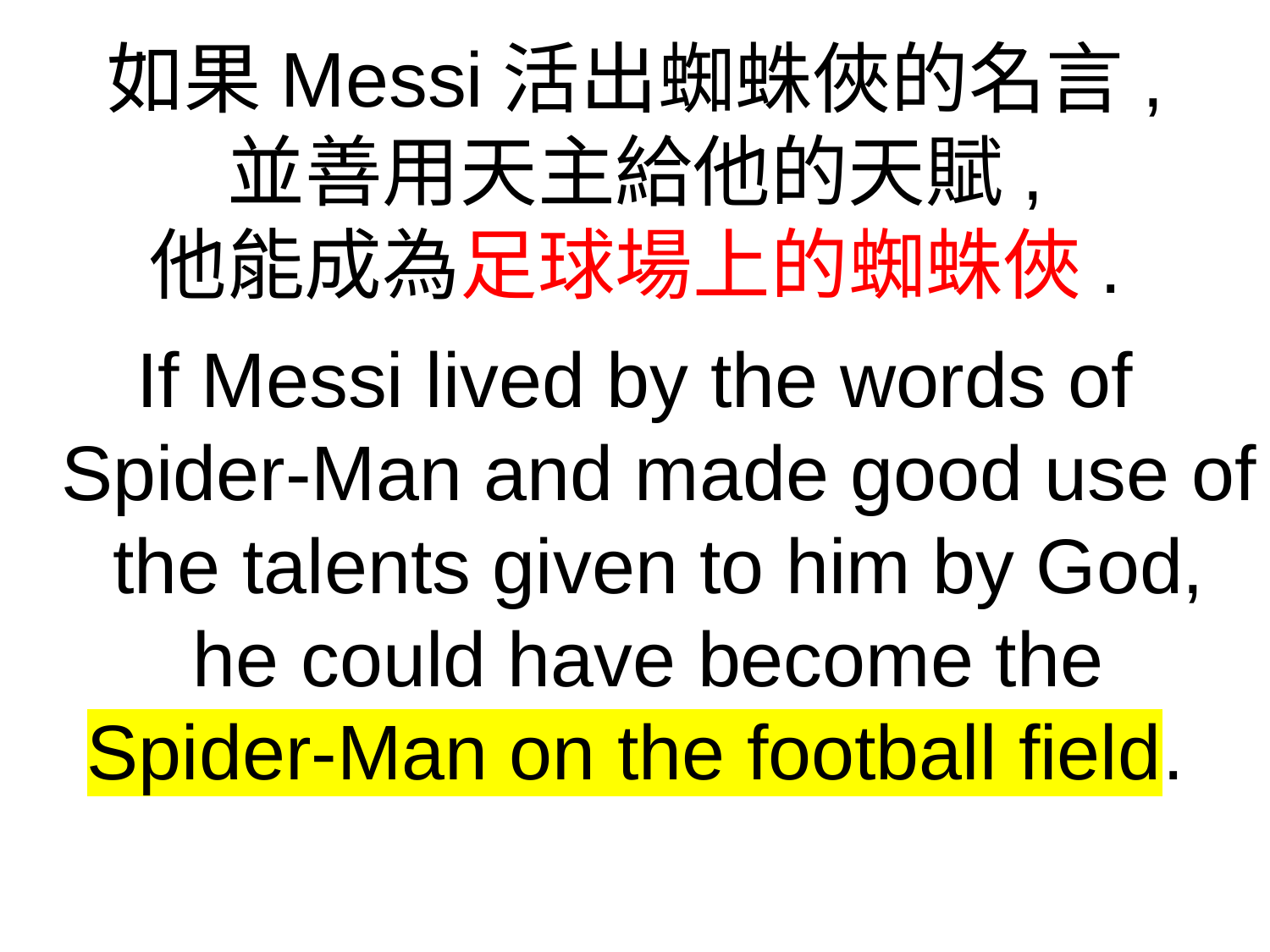

如果Messi活出蜘蛛俠的名言,
並善用天主給他的天賦,
他能成為足球場上的蜘蛛俠.
If Messi lived by the words of Spider-Man and made good use of the talents given to him by God, he could have become the
Spider-Man on the football field.